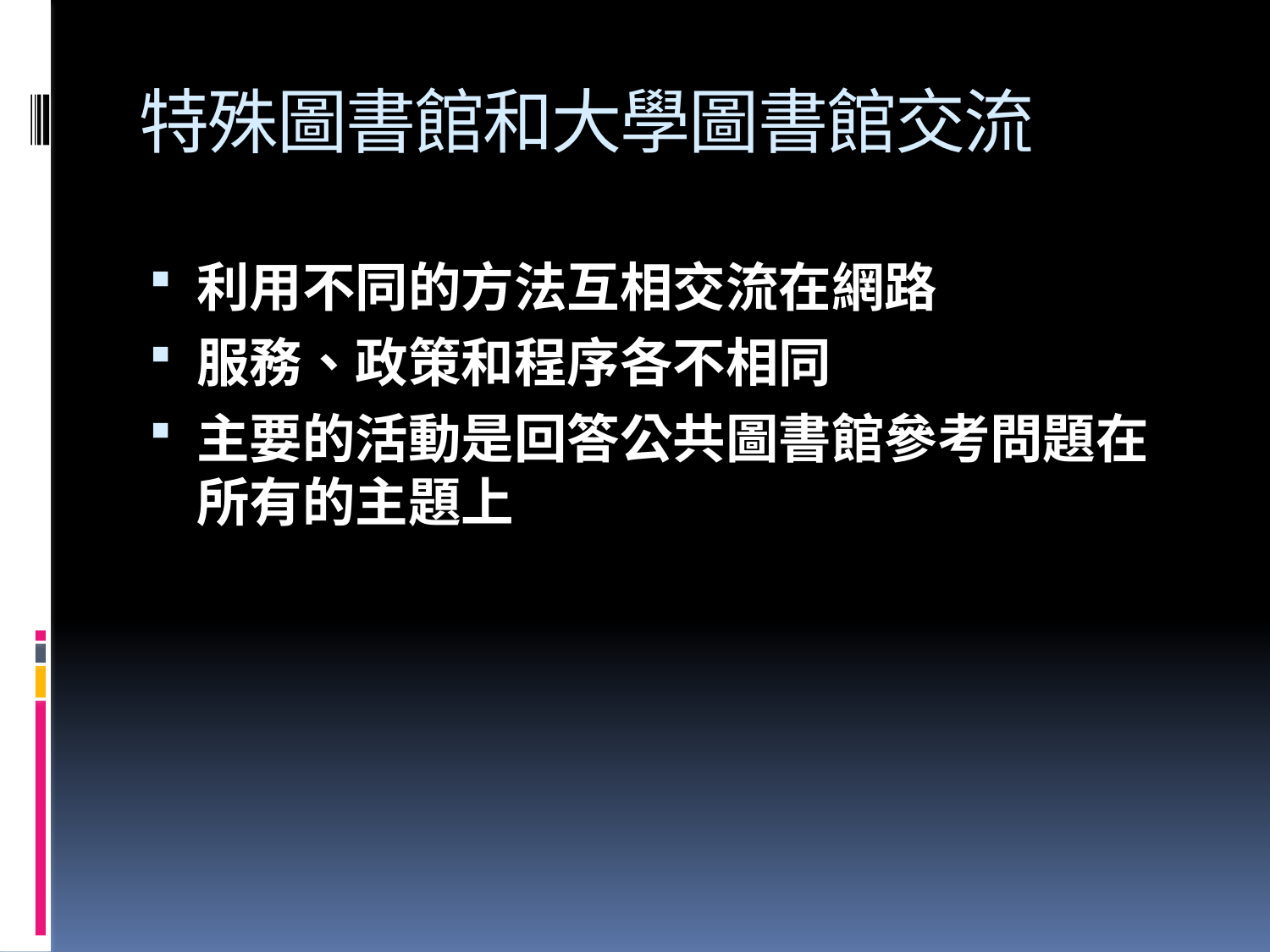

# 特殊圖書館和大學圖書館交流
利用不同的方法互相交流在網路
服務、政策和程序各不相同
主要的活動是回答公共圖書館參考問題在所有的主題上